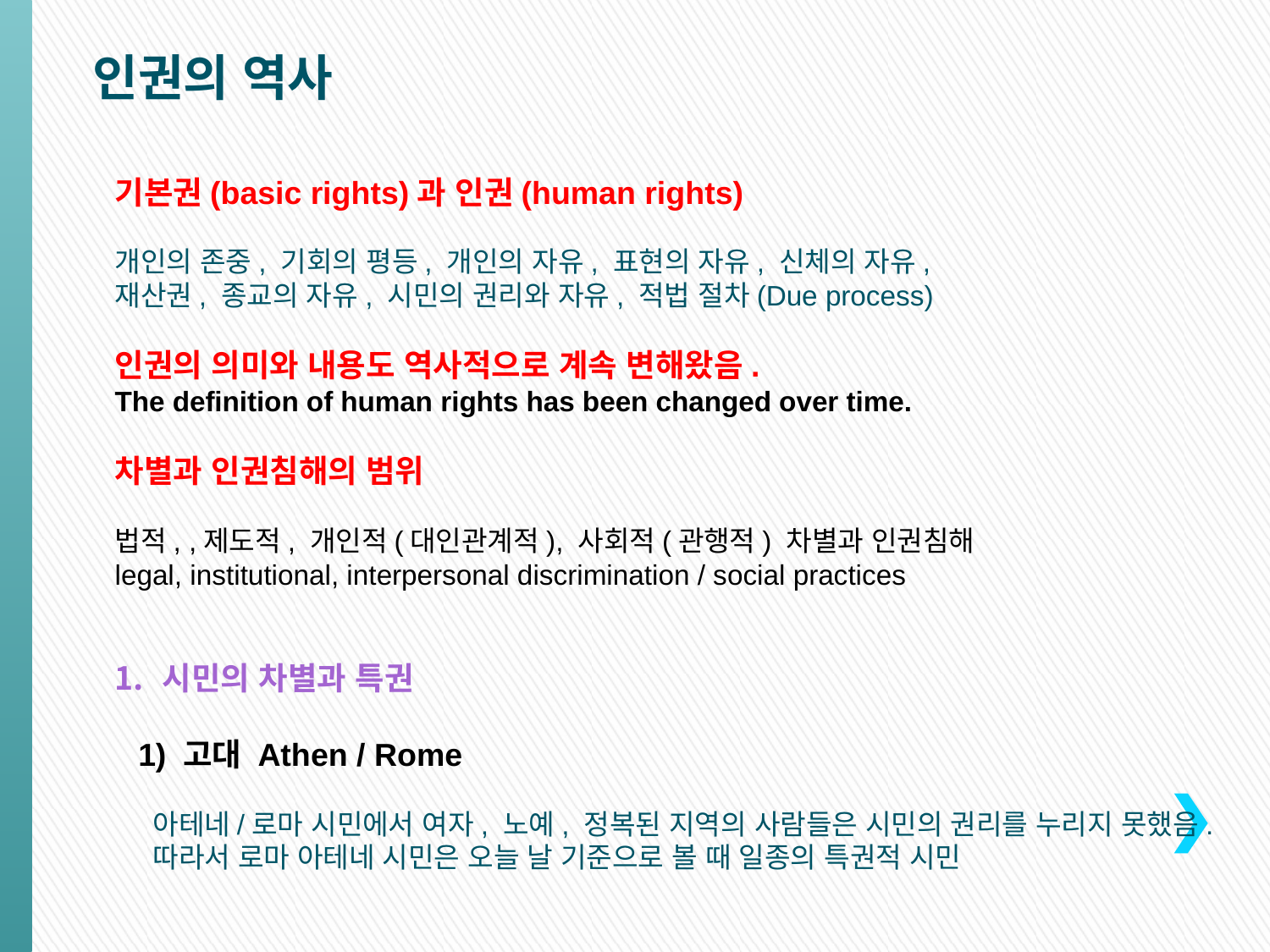

인권의 역사
기본권(basic rights)과 인권(human rights)

개인의 존중, 기회의 평등, 개인의 자유, 표현의 자유, 신체의 자유,
재산권, 종교의 자유, 시민의 권리와 자유, 적법 절차(Due process)

인권의 의미와 내용도 역사적으로 계속 변해왔음.
The definition of human rights has been changed over time.

차별과 인권침해의 범위

법적, ,제도적, 개인적(대인관계적), 사회적(관행적) 차별과 인권침해
legal, institutional, interpersonal discrimination / social practices

시민의 차별과 특권

   1) 고대 Athen / Rome

    아테네/로마 시민에서 여자, 노예, 정복된 지역의 사람들은 시민의 권리를 누리지 못했음.
    따라서 로마 아테네 시민은 오늘 날 기준으로 볼 때 일종의 특권적 시민